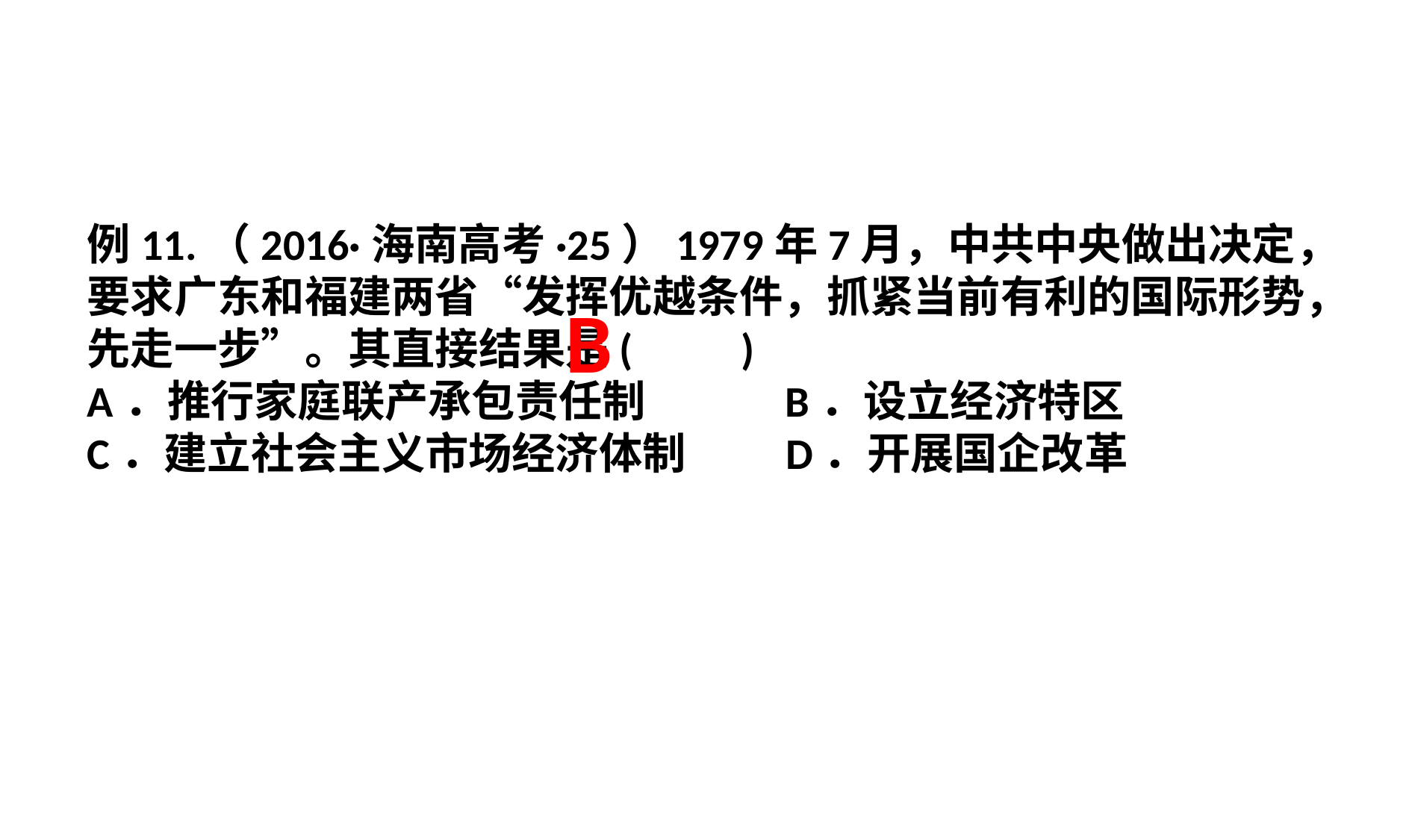

例11.（2016·海南高考·25）1979年7月，中共中央做出决定，要求广东和福建两省“发挥优越条件，抓紧当前有利的国际形势，先走一步”。其直接结果是(　　)A．推行家庭联产承包责任制             B．设立经济特区
C．建立社会主义市场经济体制         D．开展国企改革
B